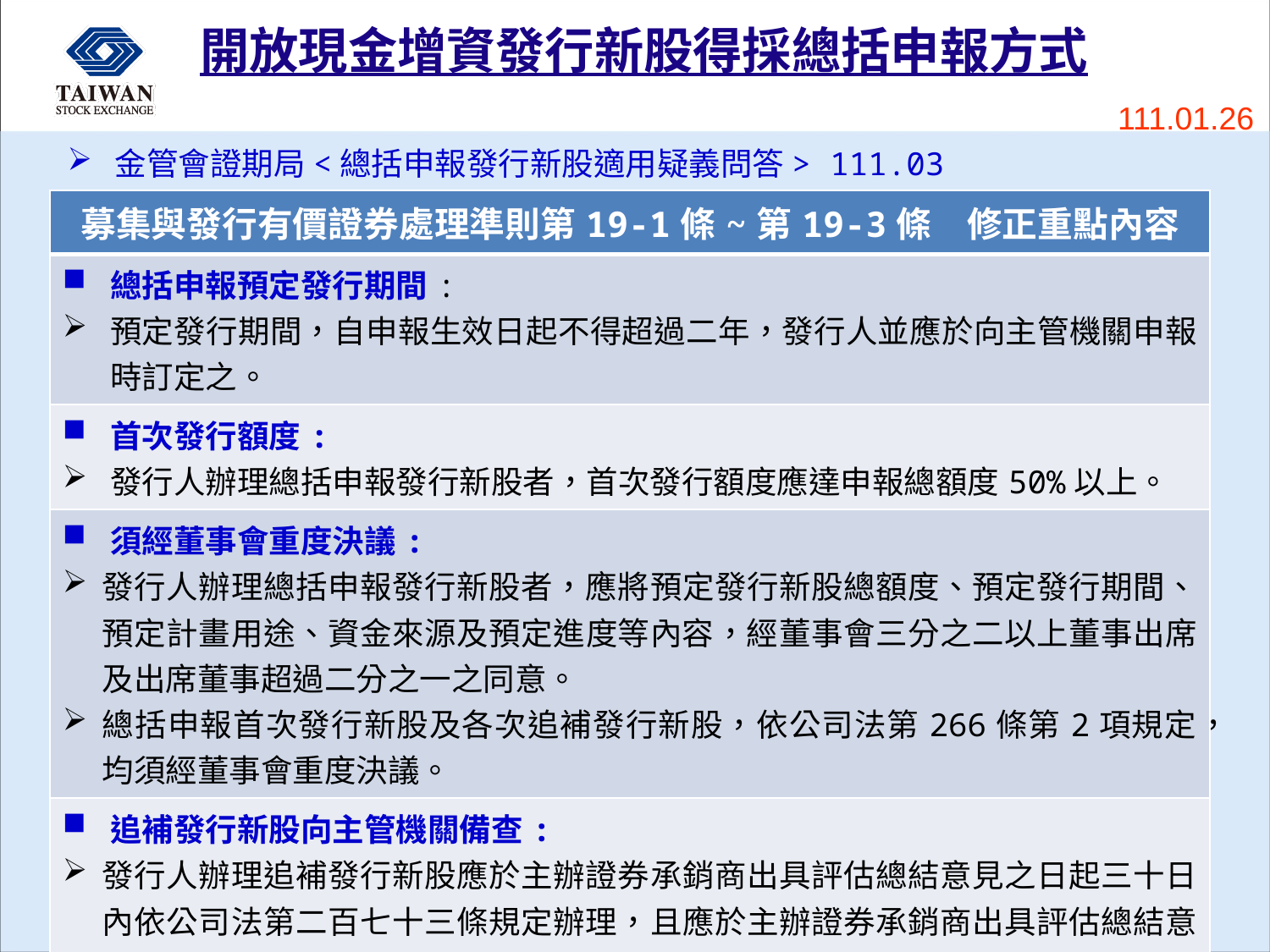

# 開放現金增資發行新股得採總括申報方式
111.01.26
金管會證期局<總括申報發行新股適用疑義問答> 111.03

| 募集與發行有價證券處理準則第19-1條~第19-3條　修正重點內容 |
| --- |
| 總括申報預定發行期間: 預定發行期間，自申報生效日起不得超過二年，發行人並應於向主管機關申報時訂定之。 |
| 首次發行額度: 發行人辦理總括申報發行新股者，首次發行額度應達申報總額度50%以上。 |
| 須經董事會重度決議: 發行人辦理總括申報發行新股者，應將預定發行新股總額度、預定發行期間、預定計畫用途、資金來源及預定進度等內容，經董事會三分之二以上董事出席及出席董事超過二分之一之同意。 總括申報首次發行新股及各次追補發行新股，依公司法第266條第2項規定，均須經董事會重度決議。 |
| 追補發行新股向主管機關備查: 發行人辦理追補發行新股應於主辦證券承銷商出具評估總結意見之日起三十日內依公司法第二百七十三條規定辦理，且應於主辦證券承銷商出具評估總結意見之日起三個月內收足款項，並於收足款項後之次一營業日，檢具發行新股總括申報追補書，載明應記載事項，連同應檢附書件，報請主管機關備查。 |
25